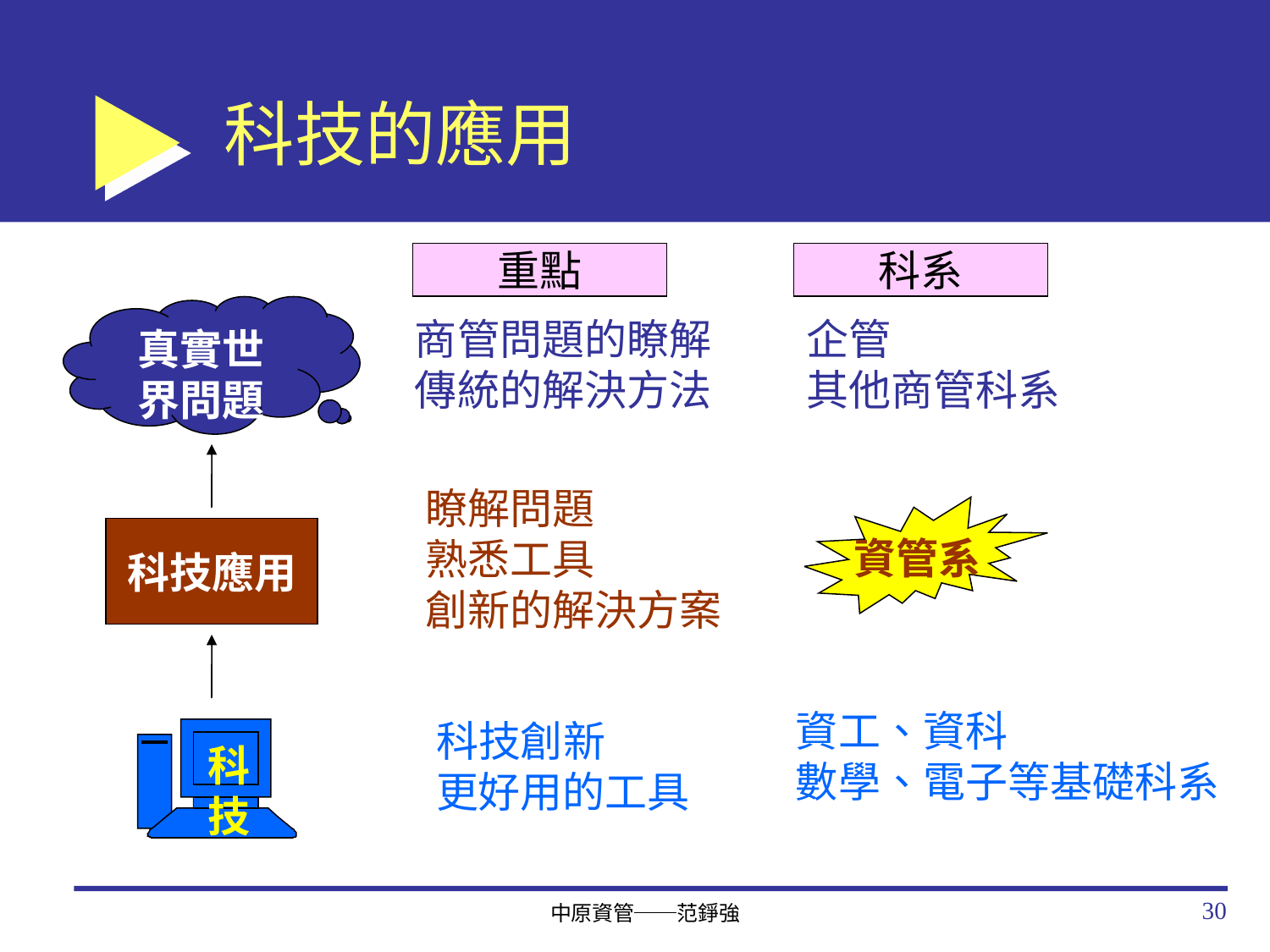

# 科技的應用
重點
科系
真實世界問題
商管問題的瞭解
傳統的解決方法
企管
其他商管科系

瞭解問題
熟悉工具
創新的解決方案
資管系
科技應用

資工、資科
數學、電子等基礎科系
科技創新
更好用的工具
科技
30